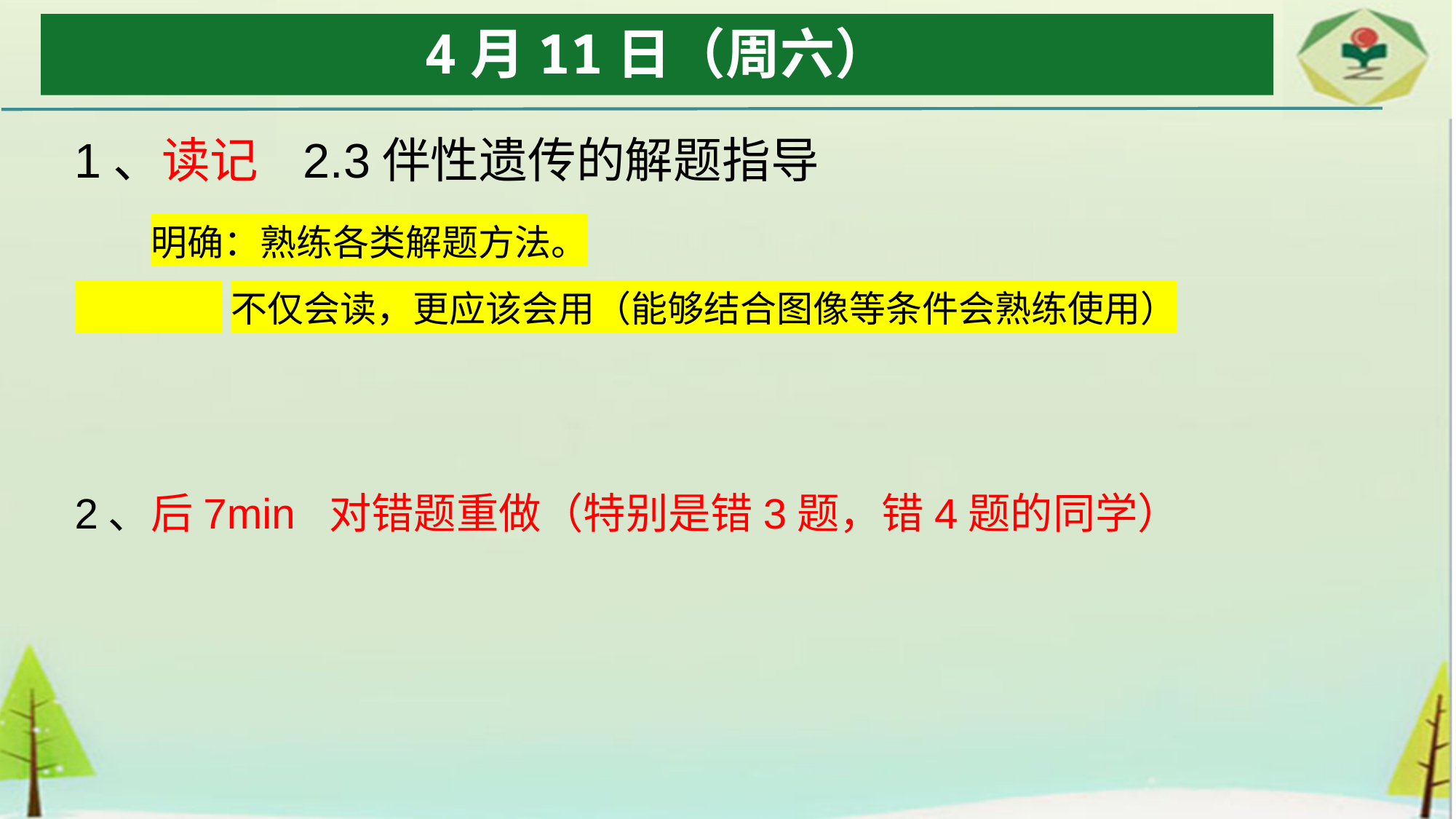

# 4月11日（周六）
1、读记   2.3伴性遗传的解题指导
       明确：熟练各类解题方法。
                  不仅会读，更应该会用（能够结合图像等条件会熟练使用）

2、后7min  对错题重做（特别是错3题，错4题的同学）